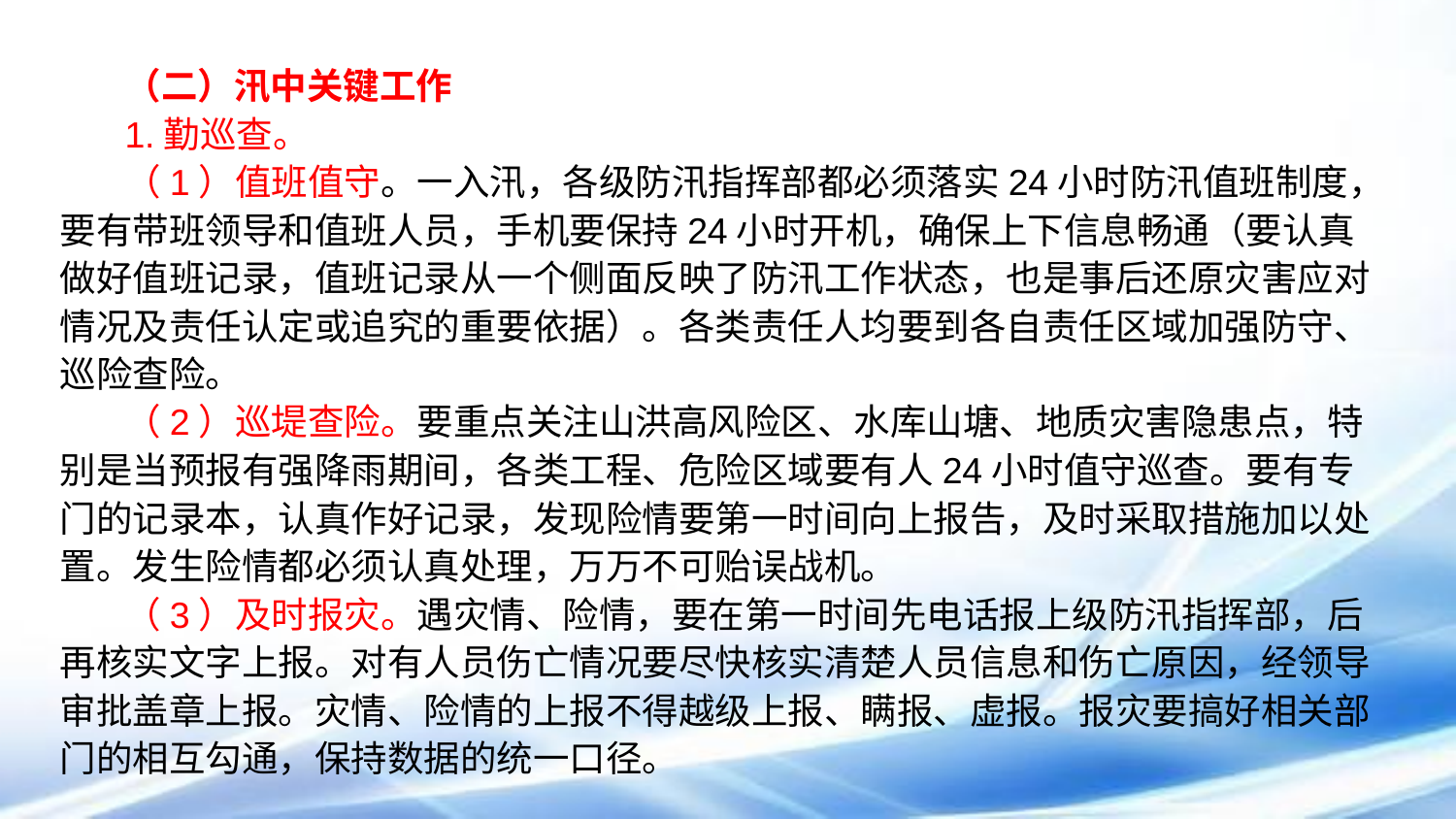

（二）汛中关键工作
1.勤巡查。
（1）值班值守。一入汛，各级防汛指挥部都必须落实24小时防汛值班制度，要有带班领导和值班人员，手机要保持24小时开机，确保上下信息畅通（要认真做好值班记录，值班记录从一个侧面反映了防汛工作状态，也是事后还原灾害应对情况及责任认定或追究的重要依据）。各类责任人均要到各自责任区域加强防守、巡险查险。
（2）巡堤查险。要重点关注山洪高风险区、水库山塘、地质灾害隐患点，特别是当预报有强降雨期间，各类工程、危险区域要有人24小时值守巡查。要有专门的记录本，认真作好记录，发现险情要第一时间向上报告，及时采取措施加以处置。发生险情都必须认真处理，万万不可贻误战机。
（3）及时报灾。遇灾情、险情，要在第一时间先电话报上级防汛指挥部，后再核实文字上报。对有人员伤亡情况要尽快核实清楚人员信息和伤亡原因，经领导审批盖章上报。灾情、险情的上报不得越级上报、瞒报、虚报。报灾要搞好相关部门的相互勾通，保持数据的统一口径。